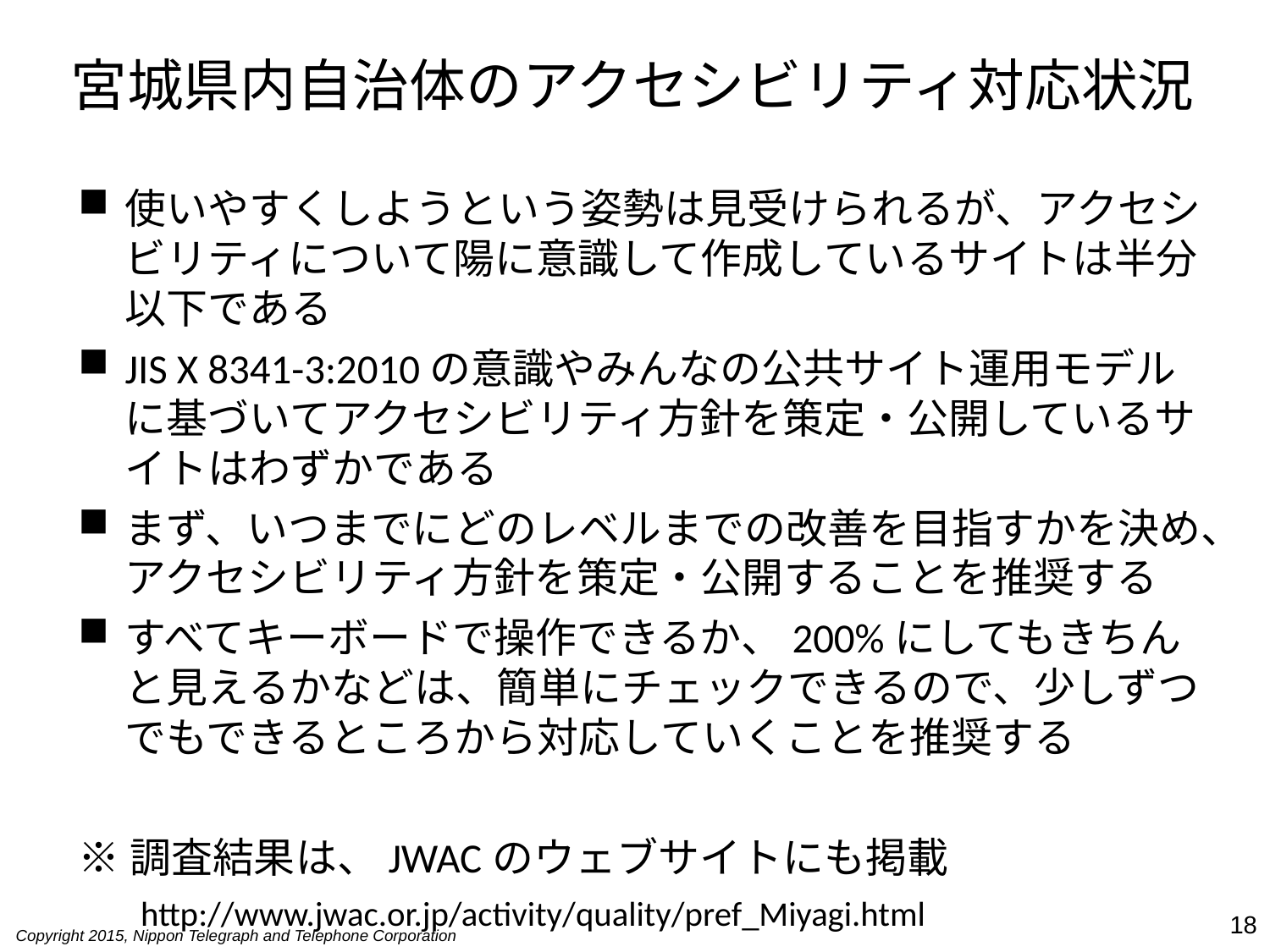

# 宮城県内自治体のアクセシビリティ対応状況
使いやすくしようという姿勢は見受けられるが、アクセシビリティについて陽に意識して作成しているサイトは半分以下である
JIS X 8341-3:2010の意識やみんなの公共サイト運用モデルに基づいてアクセシビリティ方針を策定・公開しているサイトはわずかである
まず、いつまでにどのレベルまでの改善を目指すかを決め、アクセシビリティ方針を策定・公開することを推奨する
すべてキーボードで操作できるか、200%にしてもきちんと見えるかなどは、簡単にチェックできるので、少しずつでもできるところから対応していくことを推奨する

※調査結果は、JWACのウェブサイトにも掲載
http://www.jwac.or.jp/activity/quality/pref_Miyagi.html
18